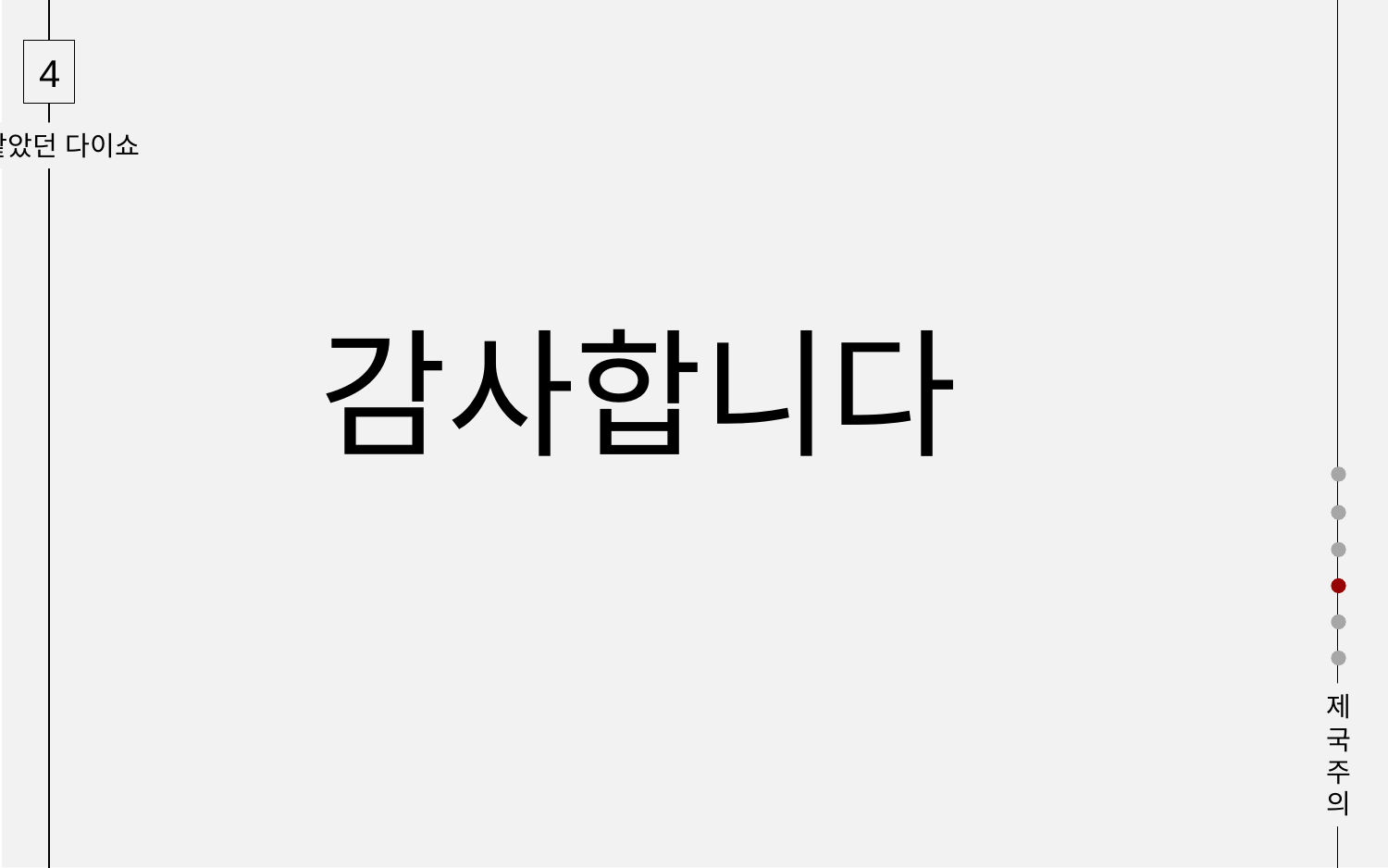

4
꿈같았던 다이쇼
감사합니다

제
국
주
의